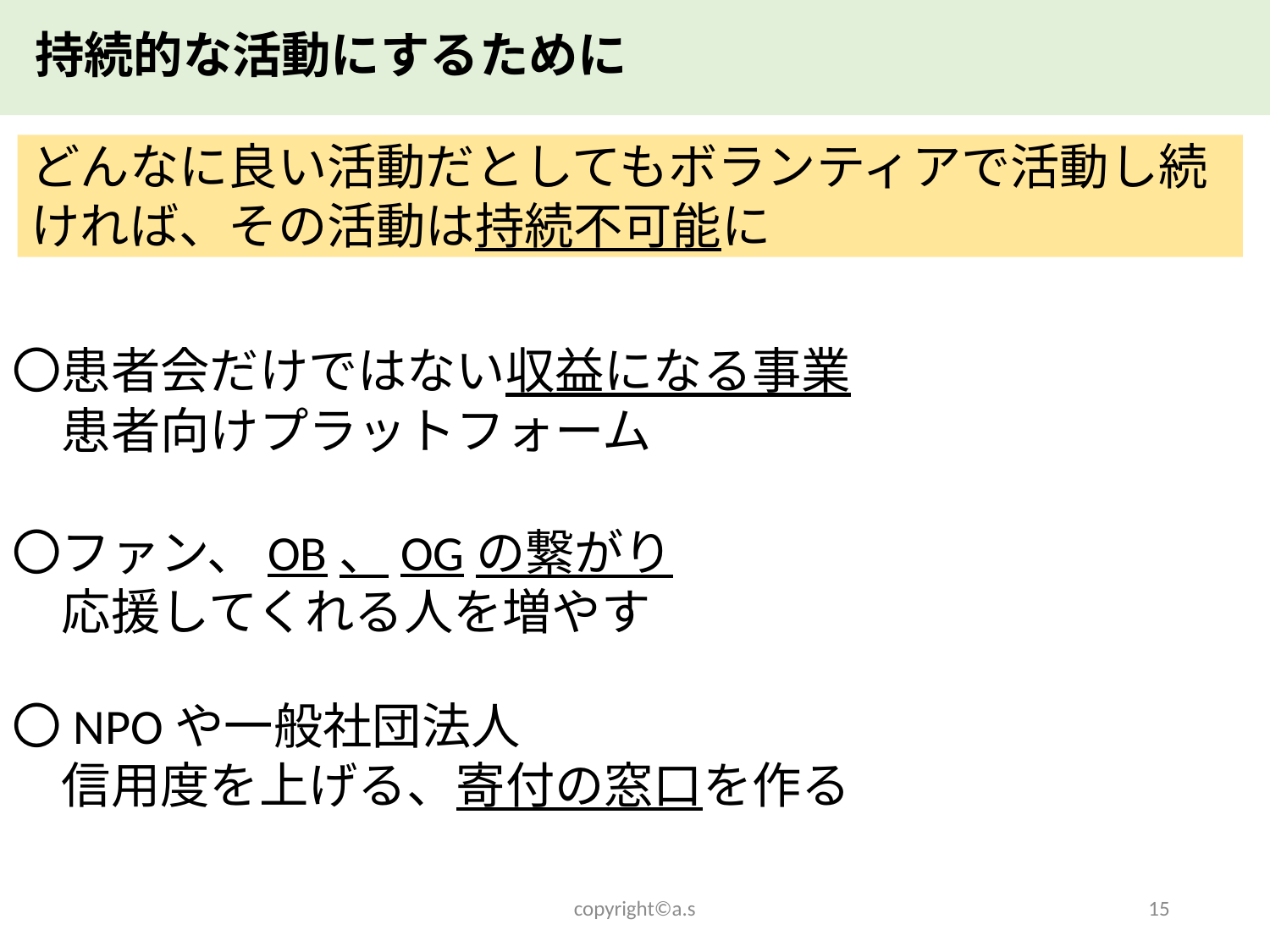

持続的な活動にするために
どんなに良い活動だとしてもボランティアで活動し続ければ、その活動は持続不可能に

〇患者会だけではない収益になる事業
　患者向けプラットフォーム
〇ファン、OB、OGの繋がり
　応援してくれる人を増やす
〇NPOや一般社団法人
　信用度を上げる、寄付の窓口を作る
copyright©a.s
15